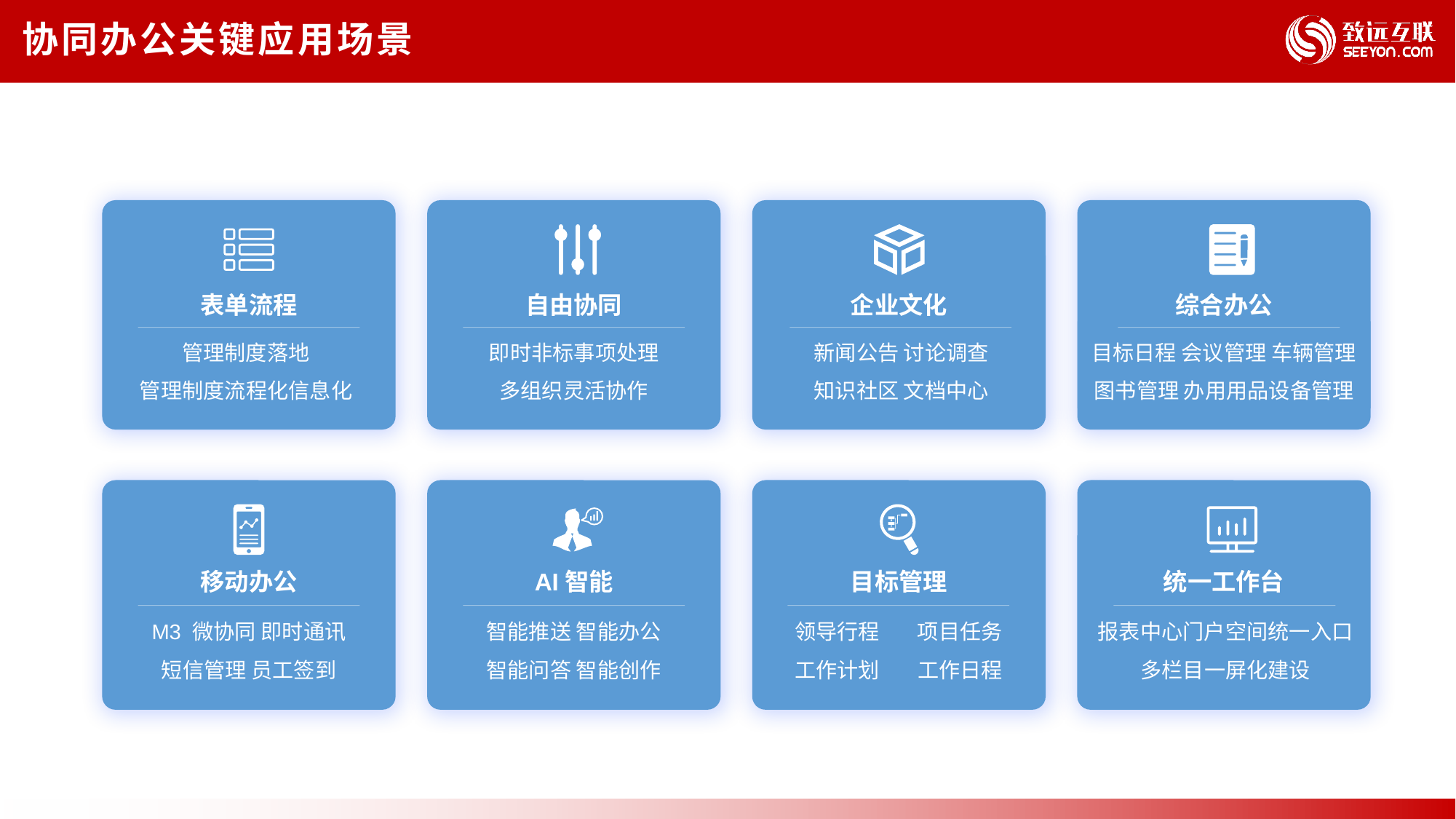

协同办公关键应用场景

表单流程
管理制度落地
管理制度流程化信息化

自由协同
即时非标事项处理
多组织灵活协作

企业文化
新闻公告 讨论调查
知识社区 文档中心

综合办公
目标日程 会议管理 车辆管理
图书管理 办用用品设备管理

移动办公
M3 微协同 即时通讯 短信管理 员工签到

AI智能
智能推送 智能办公
智能问答 智能创作

目标管理
领导行程        项目任务工作计划        工作日程

统一工作台
报表中心门户空间统一入口
多栏目一屏化建设